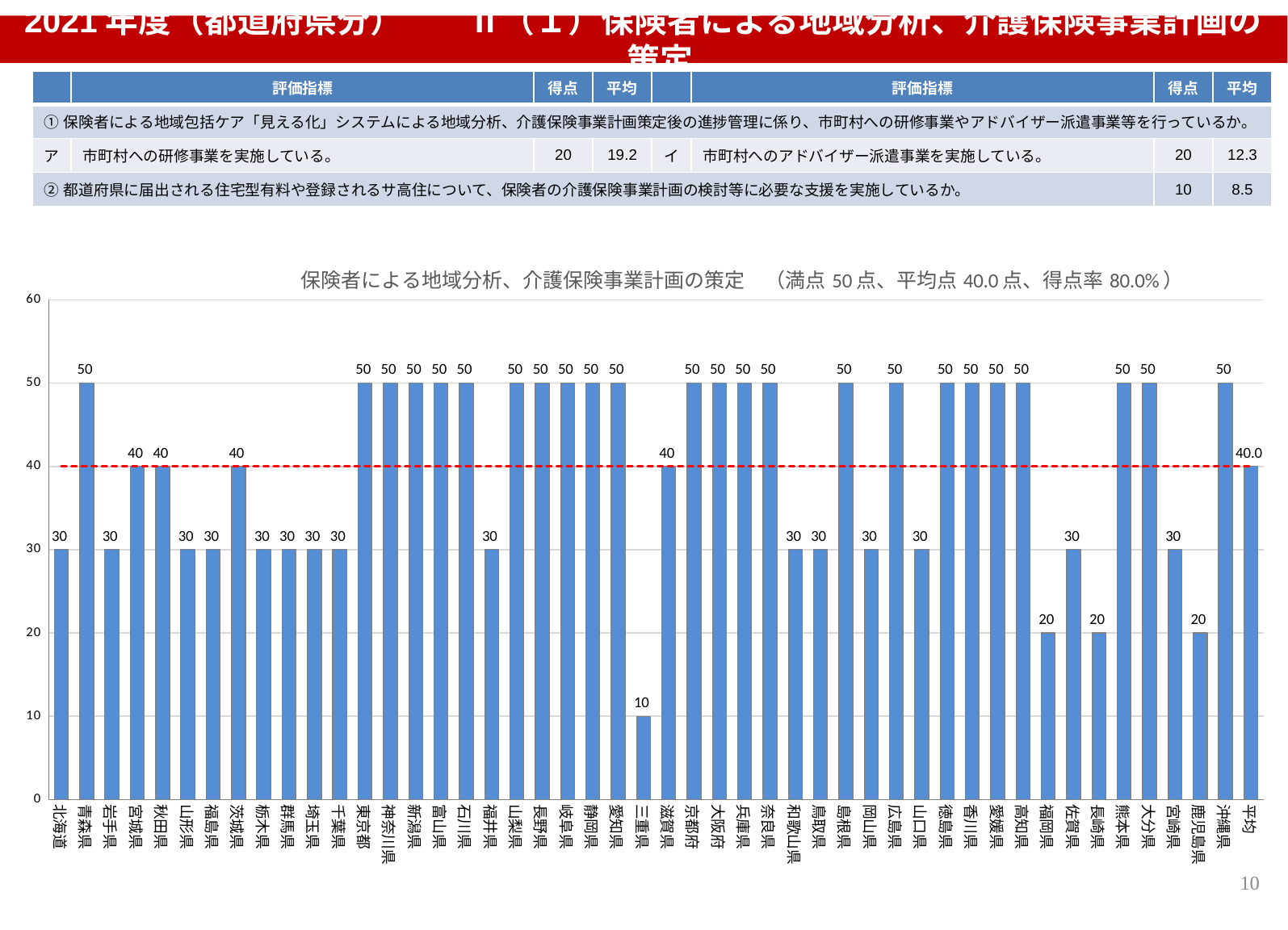

2021年度（都道府県分）　　Ⅱ（１）保険者による地域分析、介護保険事業計画の策定
|  | 評価指標 | 得点 | 平均 |  | 評価指標 | 得点 | 平均 |
| --- | --- | --- | --- | --- | --- | --- | --- |
| ①保険者による地域包括ケア「見える化」システムによる地域分析、介護保険事業計画策定後の進捗管理に係り、市町村への研修事業やアドバイザー派遣事業等を行っているか。 |  |  |  |  |  |  |  |
| ア | 市町村への研修事業を実施している。 | 20 | 19.2 | イ | 市町村へのアドバイザー派遣事業を実施している。 | 20 | 12.3 |
| ②都道府県に届出される住宅型有料や登録されるサ高住について、保険者の介護保険事業計画の検討等に必要な支援を実施しているか。 |  |  |  |  |  | 10 | 8.5 |

### Chart: 保険者による地域分析、介護保険事業計画の策定　（満点50点、平均点40.0点、得点率80.0%）

| Category | 保険者による地域分析、介護保険事業計画の策定　（満点55点、平均点43.1点、得点率78.3％） | 平均 |
|---|---|---|
| 北海道 | 30.0 | 40.0 |
| 青森県 | 50.0 | 40.0 |
| 岩手県 | 30.0 | 40.0 |
| 宮城県 | 40.0 | 40.0 |
| 秋田県 | 40.0 | 40.0 |
| 山形県 | 30.0 | 40.0 |
| 福島県 | 30.0 | 40.0 |
| 茨城県 | 40.0 | 40.0 |
| 栃木県 | 30.0 | 40.0 |
| 群馬県 | 30.0 | 40.0 |
| 埼玉県 | 30.0 | 40.0 |
| 千葉県 | 30.0 | 40.0 |
| 東京都 | 50.0 | 40.0 |
| 神奈川県 | 50.0 | 40.0 |
| 新潟県 | 50.0 | 40.0 |
| 富山県 | 50.0 | 40.0 |
| 石川県 | 50.0 | 40.0 |
| 福井県 | 30.0 | 40.0 |
| 山梨県 | 50.0 | 40.0 |
| 長野県 | 50.0 | 40.0 |
| 岐阜県 | 50.0 | 40.0 |
| 静岡県 | 50.0 | 40.0 |
| 愛知県 | 50.0 | 40.0 |
| 三重県 | 10.0 | 40.0 |
| 滋賀県 | 40.0 | 40.0 |
| 京都府 | 50.0 | 40.0 |
| 大阪府 | 50.0 | 40.0 |
| 兵庫県 | 50.0 | 40.0 |
| 奈良県 | 50.0 | 40.0 |
| 和歌山県 | 30.0 | 40.0 |
| 鳥取県 | 30.0 | 40.0 |
| 島根県 | 50.0 | 40.0 |
| 岡山県 | 30.0 | 40.0 |
| 広島県 | 50.0 | 40.0 |
| 山口県 | 30.0 | 40.0 |
| 徳島県 | 50.0 | 40.0 |
| 香川県 | 50.0 | 40.0 |
| 愛媛県 | 50.0 | 40.0 |
| 高知県 | 50.0 | 40.0 |
| 福岡県 | 20.0 | 40.0 |
| 佐賀県 | 30.0 | 40.0 |
| 長崎県 | 20.0 | 40.0 |
| 熊本県 | 50.0 | 40.0 |
| 大分県 | 50.0 | 40.0 |
| 宮崎県 | 30.0 | 40.0 |
| 鹿児島県 | 20.0 | 40.0 |
| 沖縄県 | 50.0 | 40.0 |
| 平均 | 40.0 | 40.0 |
10